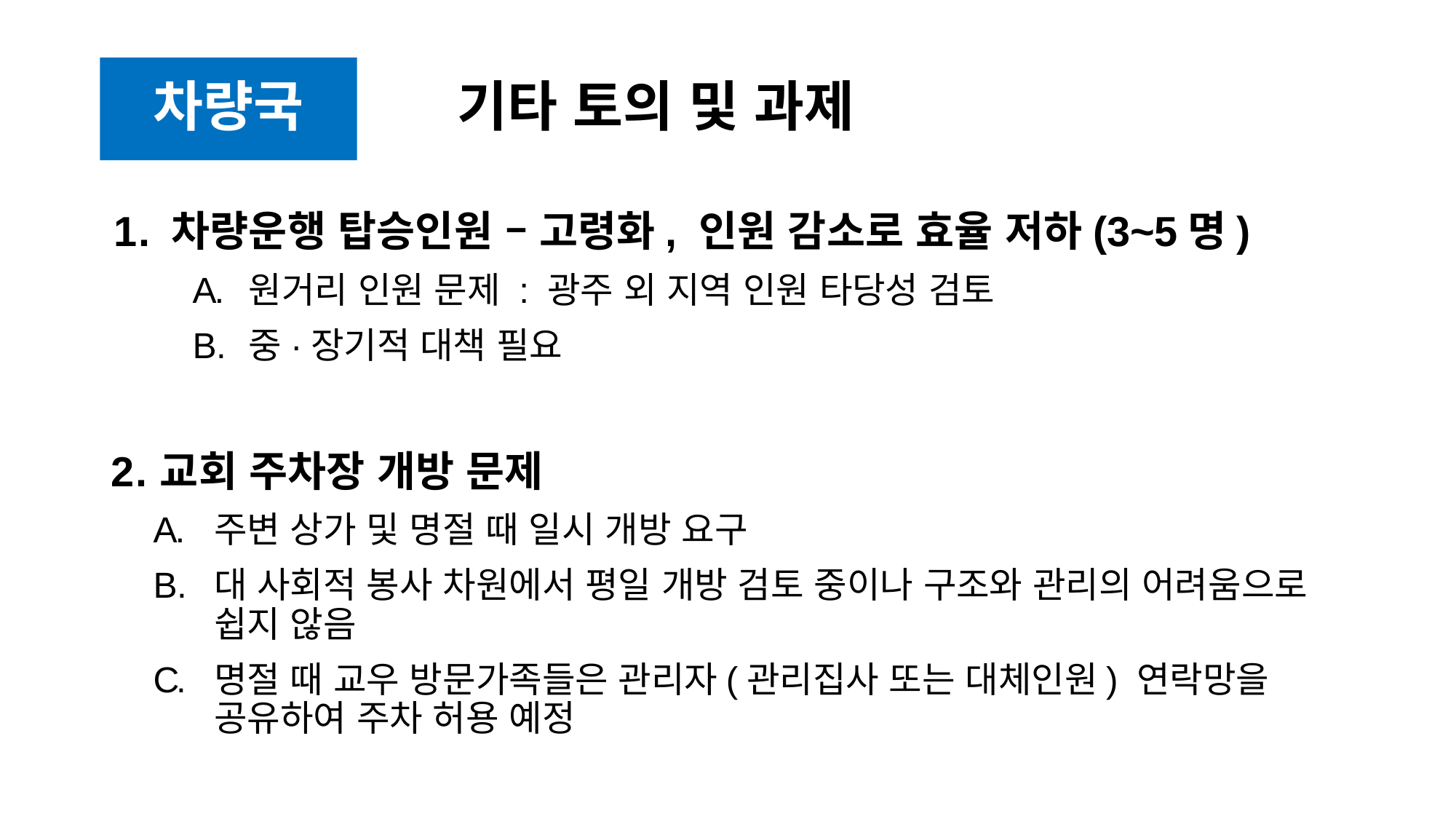

# 기타 토의 및 과제
차량국
차량운행 탑승인원 – 고령화, 인원 감소로 효율 저하(3~5명)
원거리 인원 문제 : 광주 외 지역 인원 타당성 검토
중·장기적 대책 필요

교회 주차장 개방 문제
주변 상가 및 명절 때 일시 개방 요구
대 사회적 봉사 차원에서 평일 개방 검토 중이나 구조와 관리의 어려움으로 쉽지 않음
명절 때 교우 방문가족들은 관리자(관리집사 또는 대체인원) 연락망을 공유하여 주차 허용 예정